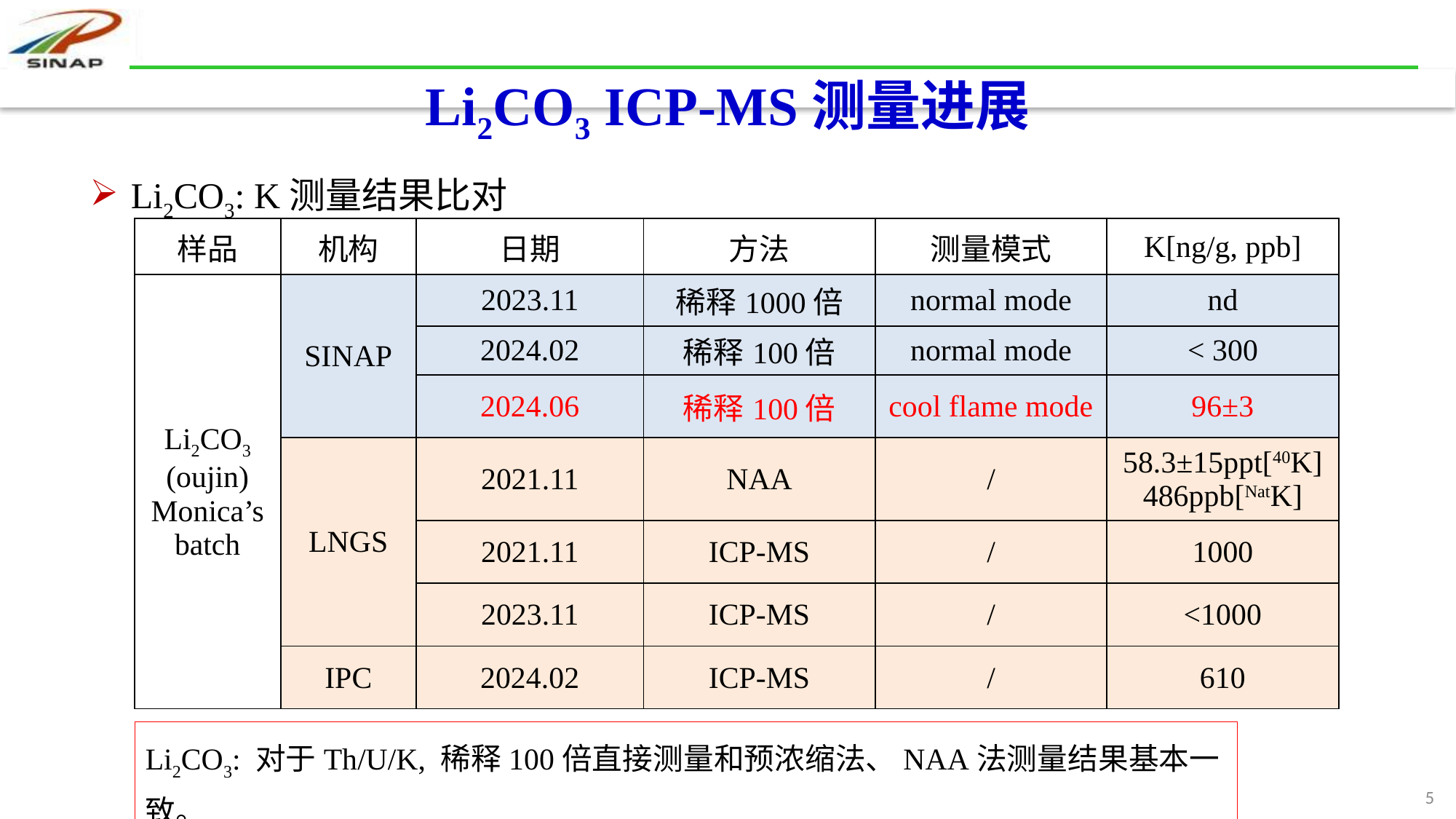

# Li2CO3 ICP-MS测量进展
Li2CO3: K测量结果比对
| 样品 | 机构 | 日期 | 方法 | 测量模式 | K[ng/g, ppb] |
| --- | --- | --- | --- | --- | --- |
| Li2CO3 (oujin) Monica’s batch | SINAP | 2023.11 | 稀释1000倍 | normal mode | nd |
|  |  | 2024.02 | 稀释100倍 | normal mode | < 300 |
|  |  | 2024.06 | 稀释100倍 | cool flame mode | 96±3 |
|  | LNGS | 2021.11 | NAA | / | 58.3±15ppt[40K] 486ppb[NatK] |
|  |  | 2021.11 | ICP-MS | / | 1000 |
|  |  | 2023.11 | ICP-MS | / | <1000 |
|  | IPC | 2024.02 | ICP-MS | / | 610 |
Li2CO3: 对于Th/U/K, 稀释100倍直接测量和预浓缩法、NAA法测量结果基本一致。
5